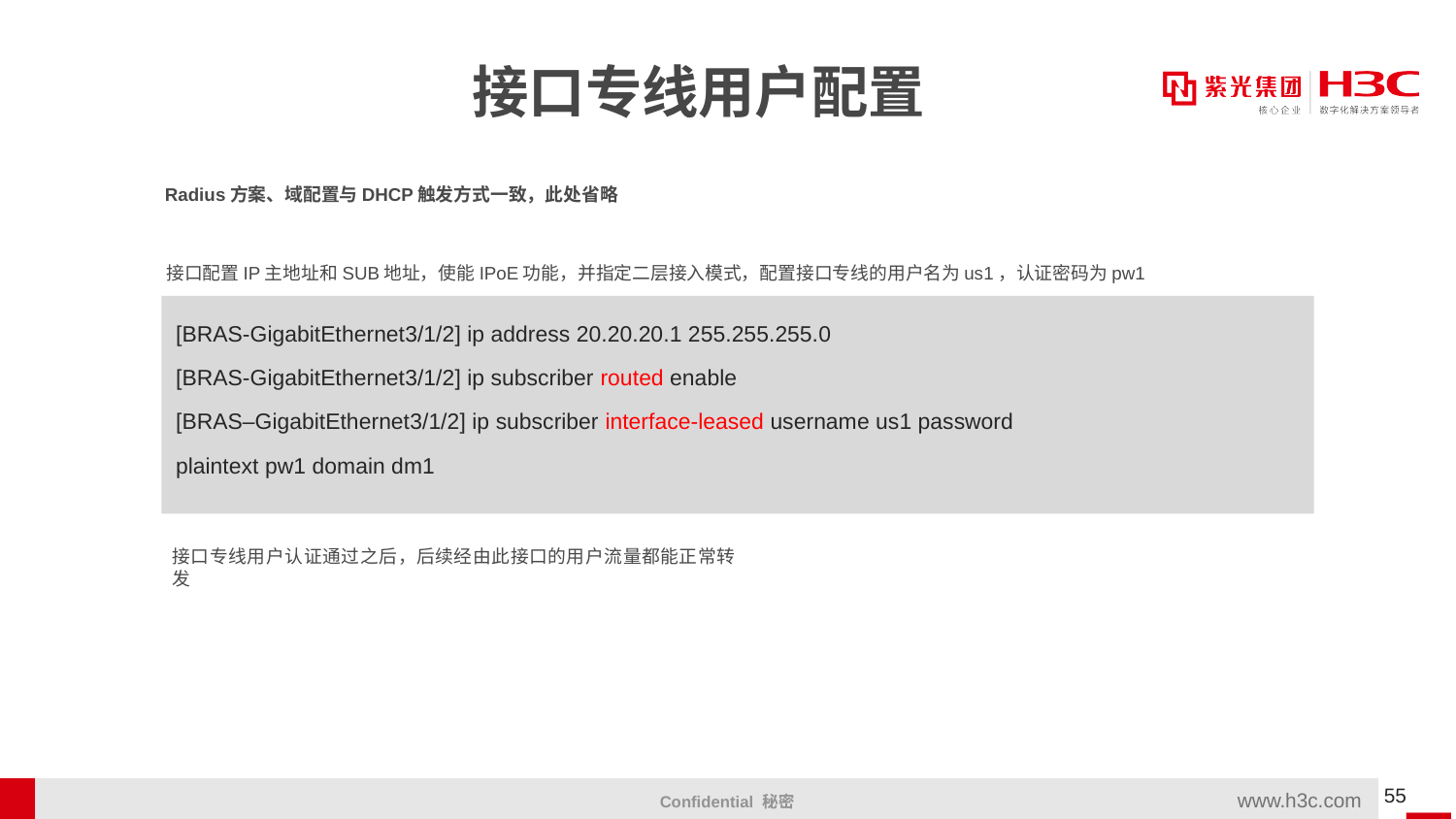

# 接口专线用户配置

Radius方案、域配置与DHCP触发方式一致，此处省略
接口配置IP主地址和SUB地址，使能IPoE功能，并指定二层接入模式，配置接口专线的用户名为us1，认证密码为pw1
[BRAS-GigabitEthernet3/1/2] ip address 20.20.20.1 255.255.255.0
[BRAS-GigabitEthernet3/1/2] ip subscriber routed enable
[BRAS–GigabitEthernet3/1/2] ip subscriber interface-leased username us1 password
plaintext pw1 domain dm1
接口专线用户认证通过之后，后续经由此接口的用户流量都能正常转发